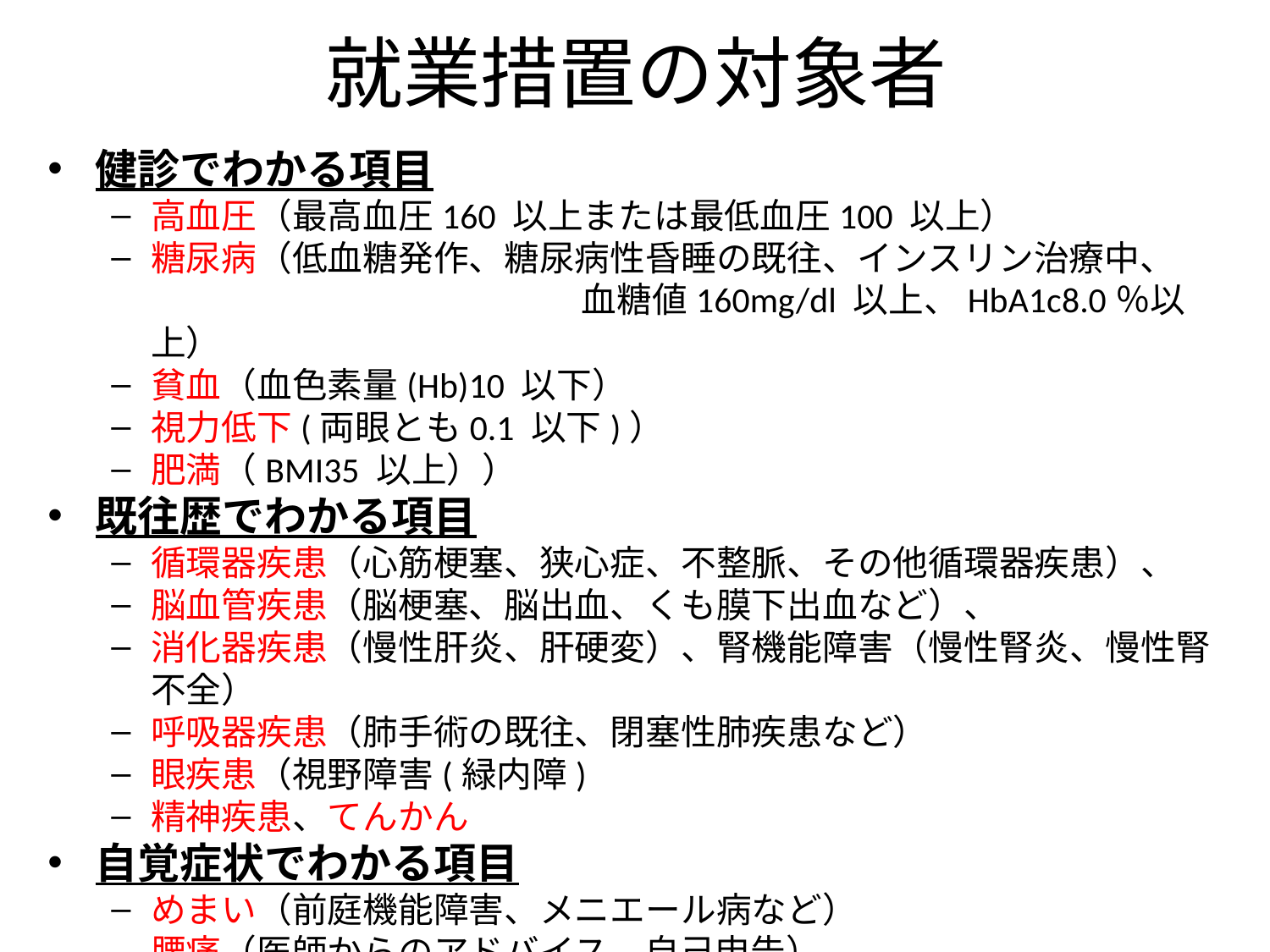

# 就業措置の対象者
健診でわかる項目
高血圧（最高血圧160 以上または最低血圧100 以上）
糖尿病（低血糖発作、糖尿病性昏睡の既往、インスリン治療中、		　　　　　血糖値160mg/dl 以上、HbA1c8.0％以上）
貧血（血色素量(Hb)10 以下）
視力低下(両眼とも0.1 以下)）
肥満（BMI35 以上））
既往歴でわかる項目
循環器疾患（心筋梗塞、狭心症、不整脈、その他循環器疾患）、
脳血管疾患（脳梗塞、脳出血、くも膜下出血など）、
消化器疾患（慢性肝炎、肝硬変）、腎機能障害（慢性腎炎、慢性腎不全）
呼吸器疾患（肺手術の既往、閉塞性肺疾患など）
眼疾患（視野障害(緑内障)
精神疾患、てんかん
自覚症状でわかる項目
めまい（前庭機能障害、メニエール病など）
腰痛（医師からのアドバイス、自己申告）
運動機能検査（55歳以上）